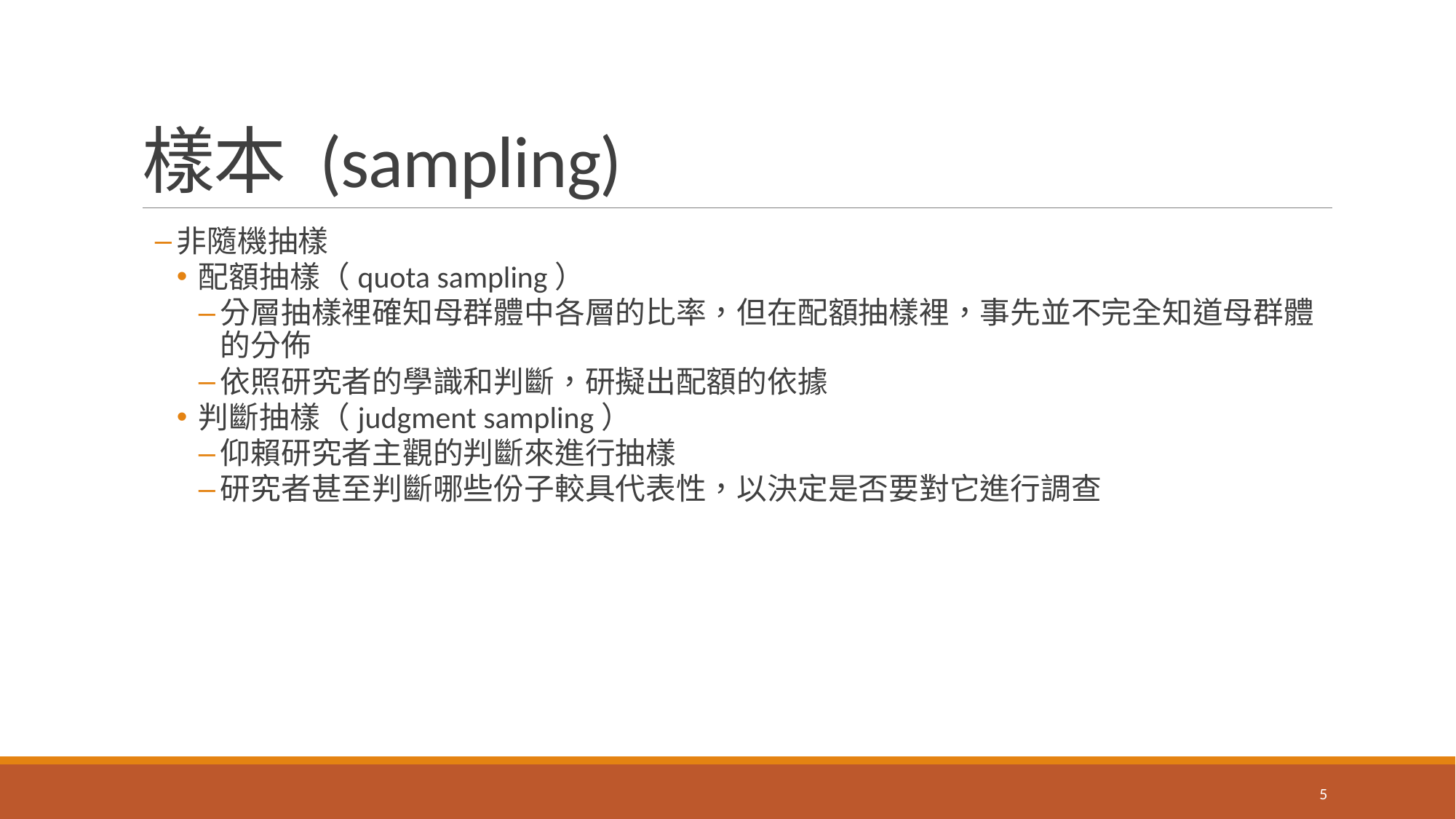

# 樣本 (sampling)
非隨機抽樣
配額抽樣（quota sampling）
分層抽樣裡確知母群體中各層的比率，但在配額抽樣裡，事先並不完全知道母群體的分佈
依照研究者的學識和判斷，研擬出配額的依據
判斷抽樣（judgment sampling）
仰賴研究者主觀的判斷來進行抽樣
研究者甚至判斷哪些份子較具代表性，以決定是否要對它進行調查

5